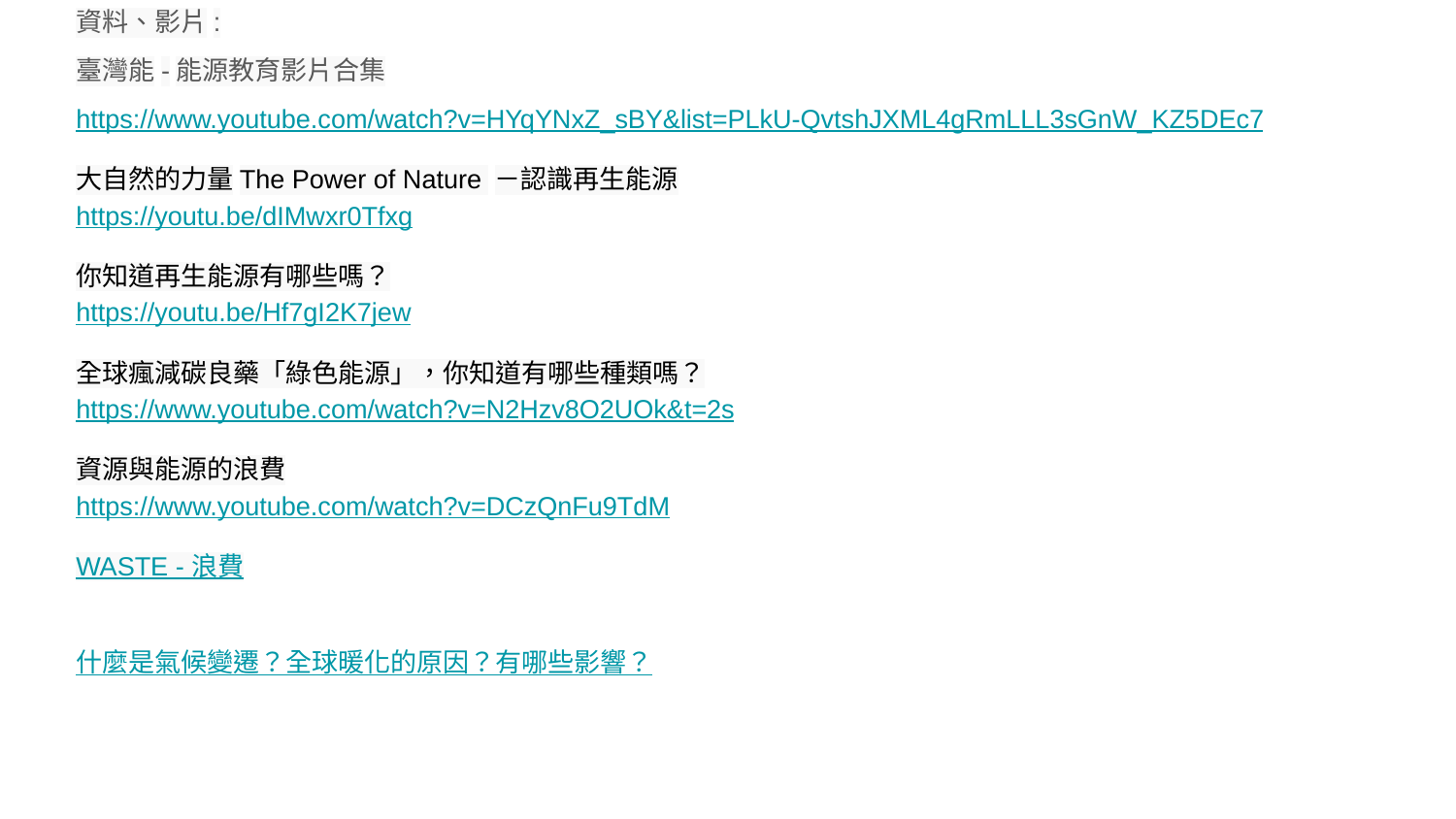

資料、影片:
臺灣能-能源教育影片合集
https://www.youtube.com/watch?v=HYqYNxZ_sBY&list=PLkU-QvtshJXML4gRmLLL3sGnW_KZ5DEc7
大自然的力量The Power of Nature －認識再生能源
https://youtu.be/dIMwxr0Tfxg
你知道再生能源有哪些嗎？
https://youtu.be/Hf7gI2K7jew
全球瘋減碳良藥「綠色能源」，你知道有哪些種類嗎？
https://www.youtube.com/watch?v=N2Hzv8O2UOk&t=2s
資源與能源的浪費
https://www.youtube.com/watch?v=DCzQnFu9TdM
WASTE - 浪費

什麼是氣候變遷？全球暖化的原因？有哪些影響？